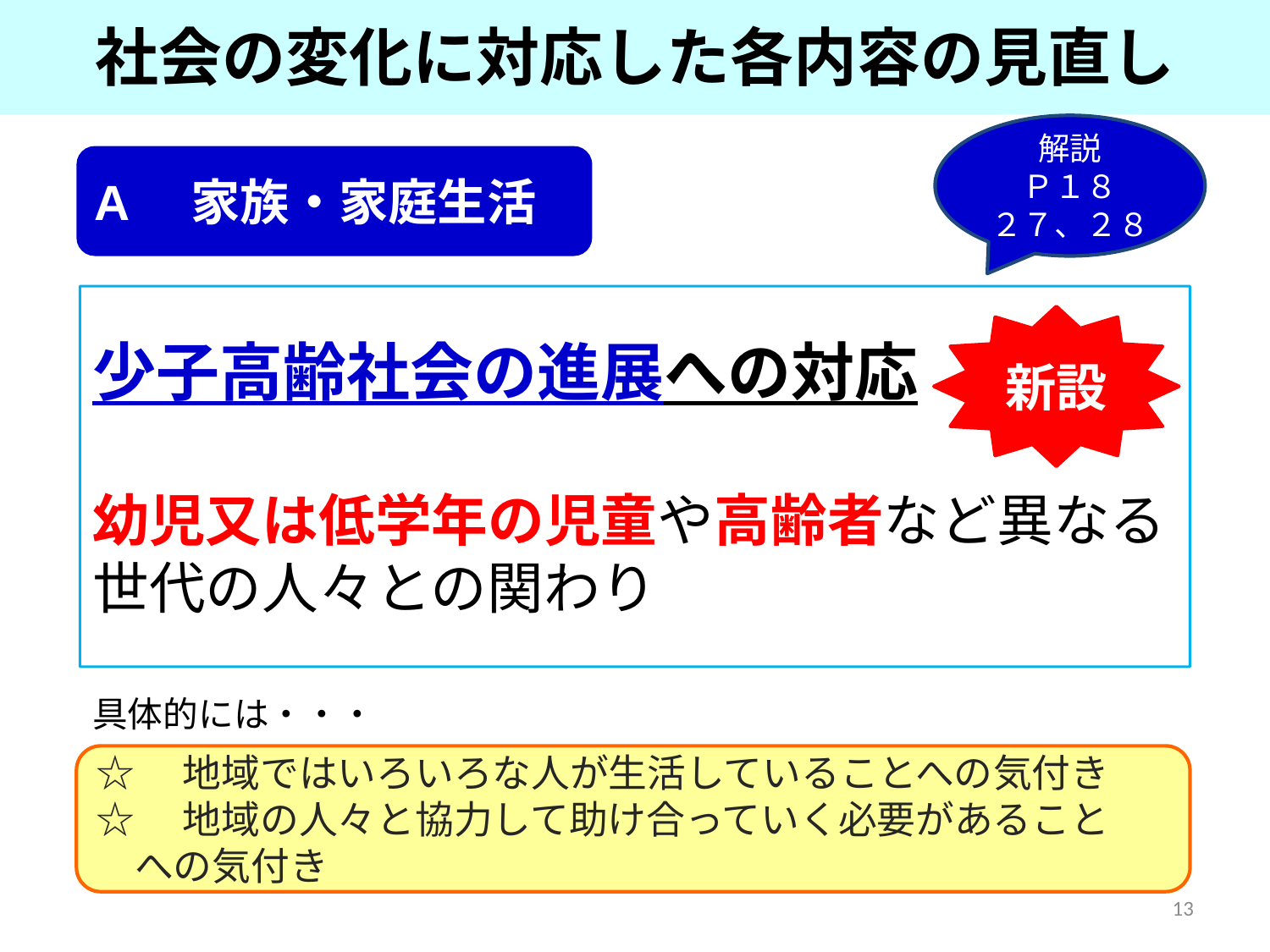

社会の変化に対応した各内容の見直し
解説
Ｐ１８
２７、２８
A　家族・家庭生活
少子高齢社会の進展への対応

幼児又は低学年の児童や高齢者など異なる
世代の人々との関わり
新設
具体的には・・・
☆　地域ではいろいろな人が生活していることへの気付き
☆　地域の人々と協力して助け合っていく必要があること
　への気付き
13